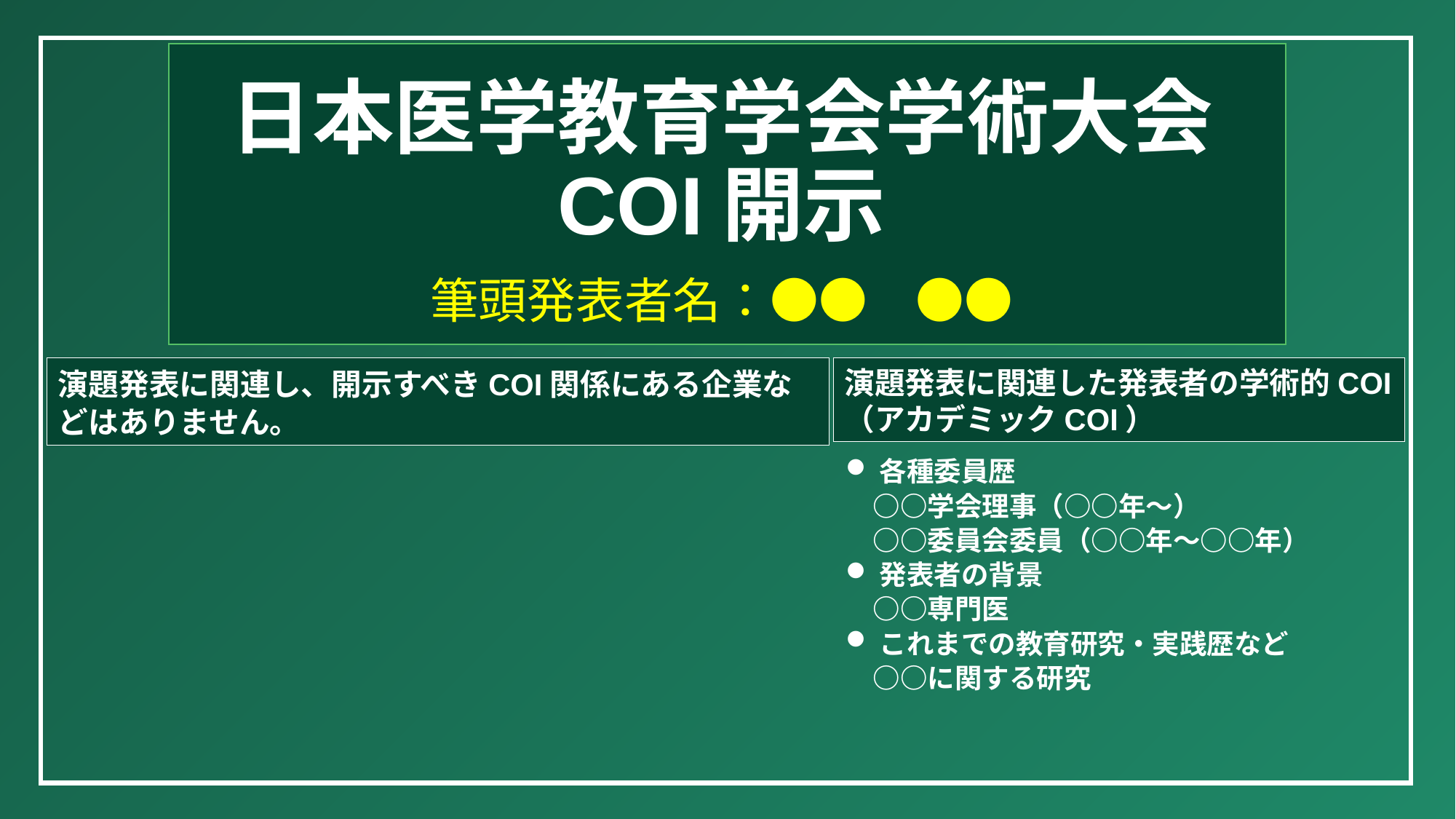

日本医学教育学会学術大会
COI 開示
筆頭発表者名：●●　●●

演題発表に関連し、開示すべきCOI関係にある企業などはありません。
演題発表に関連した発表者の学術的COI
（アカデミックCOI）
各種委員歴
　○○学会理事（○○年～）
　○○委員会委員（○○年～○○年）
発表者の背景
　○○専門医
これまでの教育研究・実践歴など
　○○に関する研究